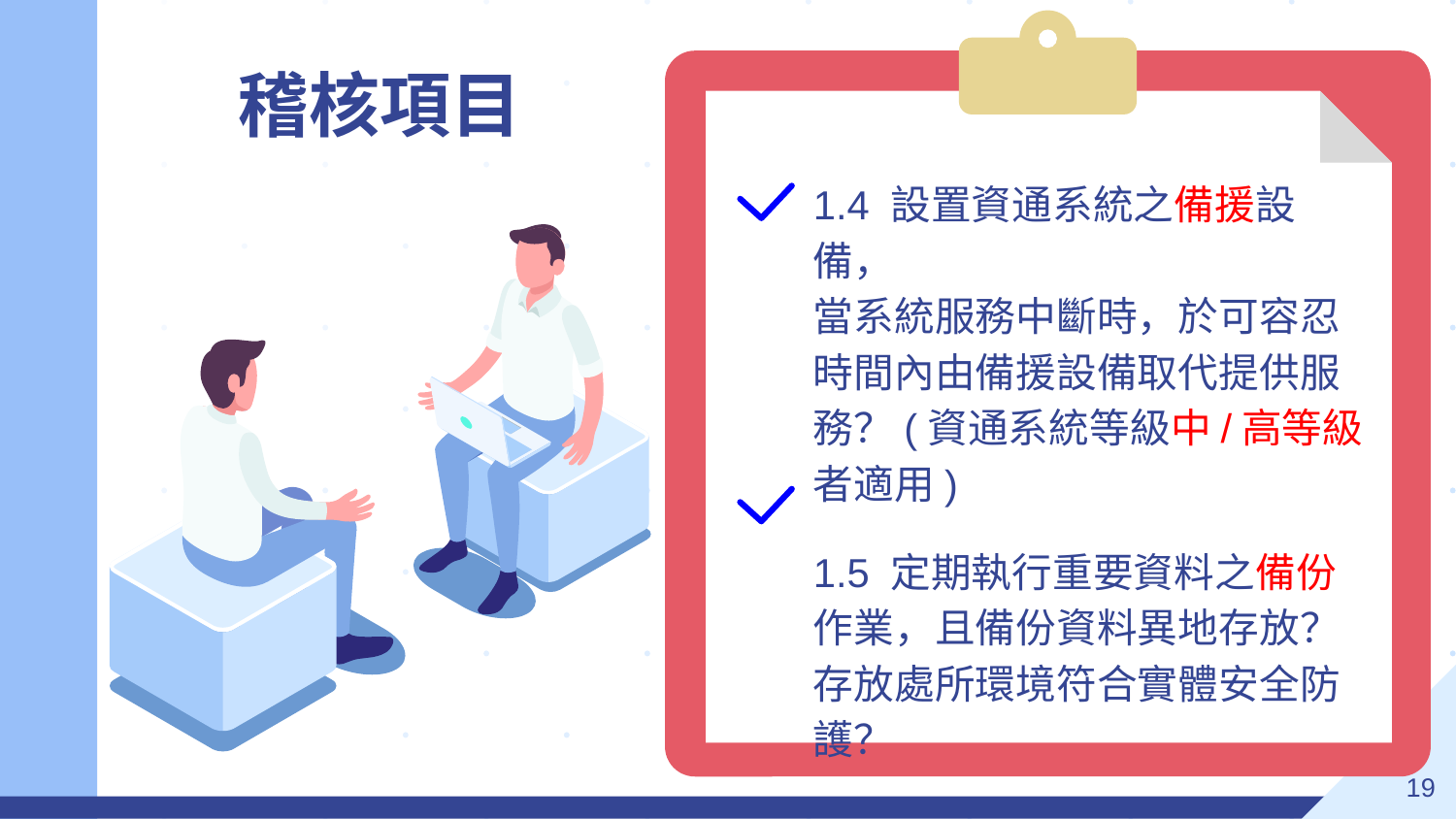

稽核項目
1.4 設置資通系統之備援設備，
當系統服務中斷時，於可容忍
時間內由備援設備取代提供服
務？(資通系統等級中/高等級者適用)
1.5 定期執行重要資料之備份
作業，且備份資料異地存放？
存放處所環境符合實體安全防
護？

19